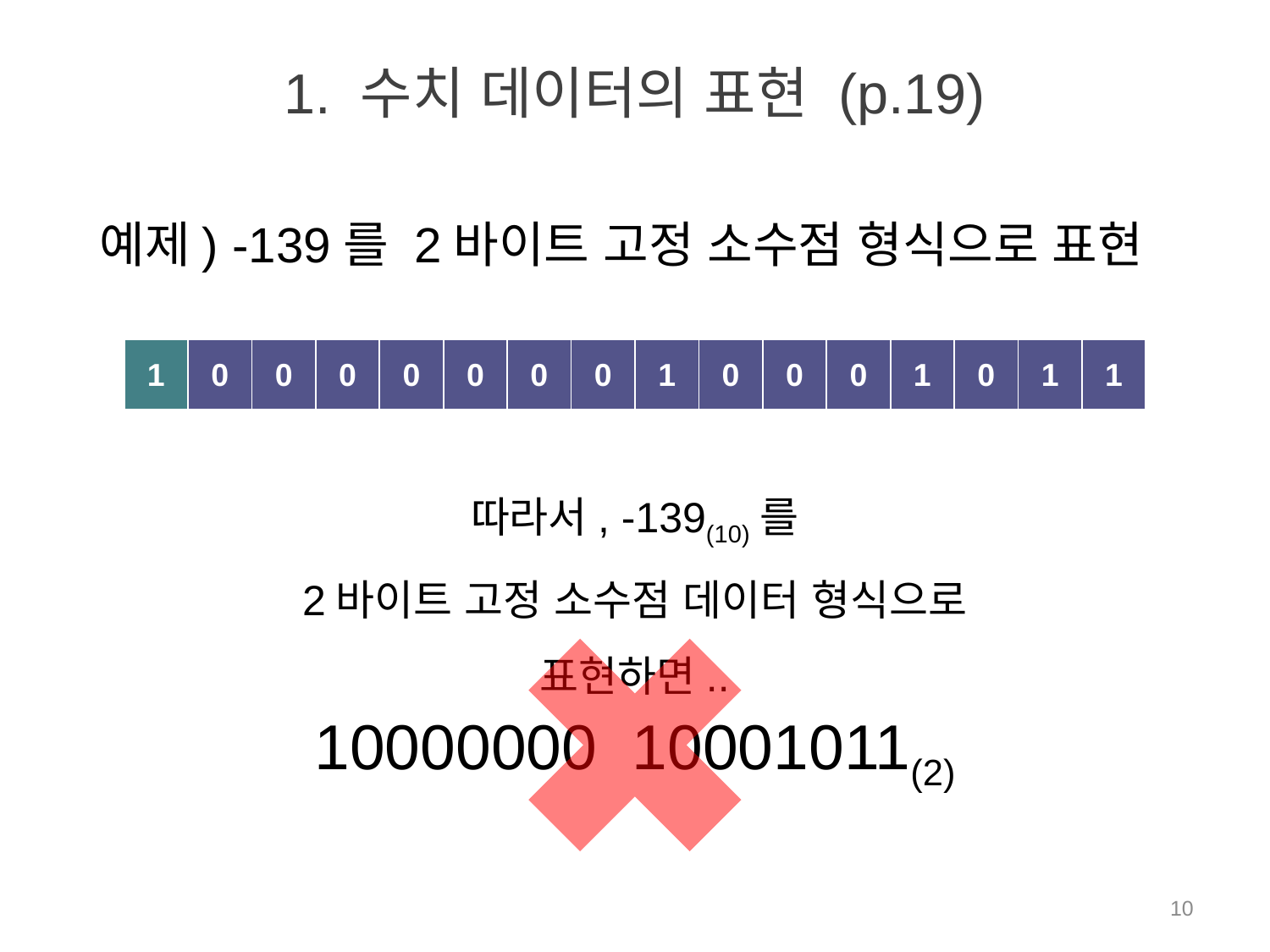

# 1. 수치 데이터의 표현 (p.19)
예제) -139를 2바이트 고정 소수점 형식으로 표현
| 1 | 0 | 0 | 0 | 0 | 0 | 0 | 0 | 1 | 0 | 0 | 0 | 1 | 0 | 1 | 1 |
| --- | --- | --- | --- | --- | --- | --- | --- | --- | --- | --- | --- | --- | --- | --- | --- |
따라서, -139(10)를
2바이트 고정 소수점 데이터 형식으로 표현하면..

10000000  10001011(2)
10